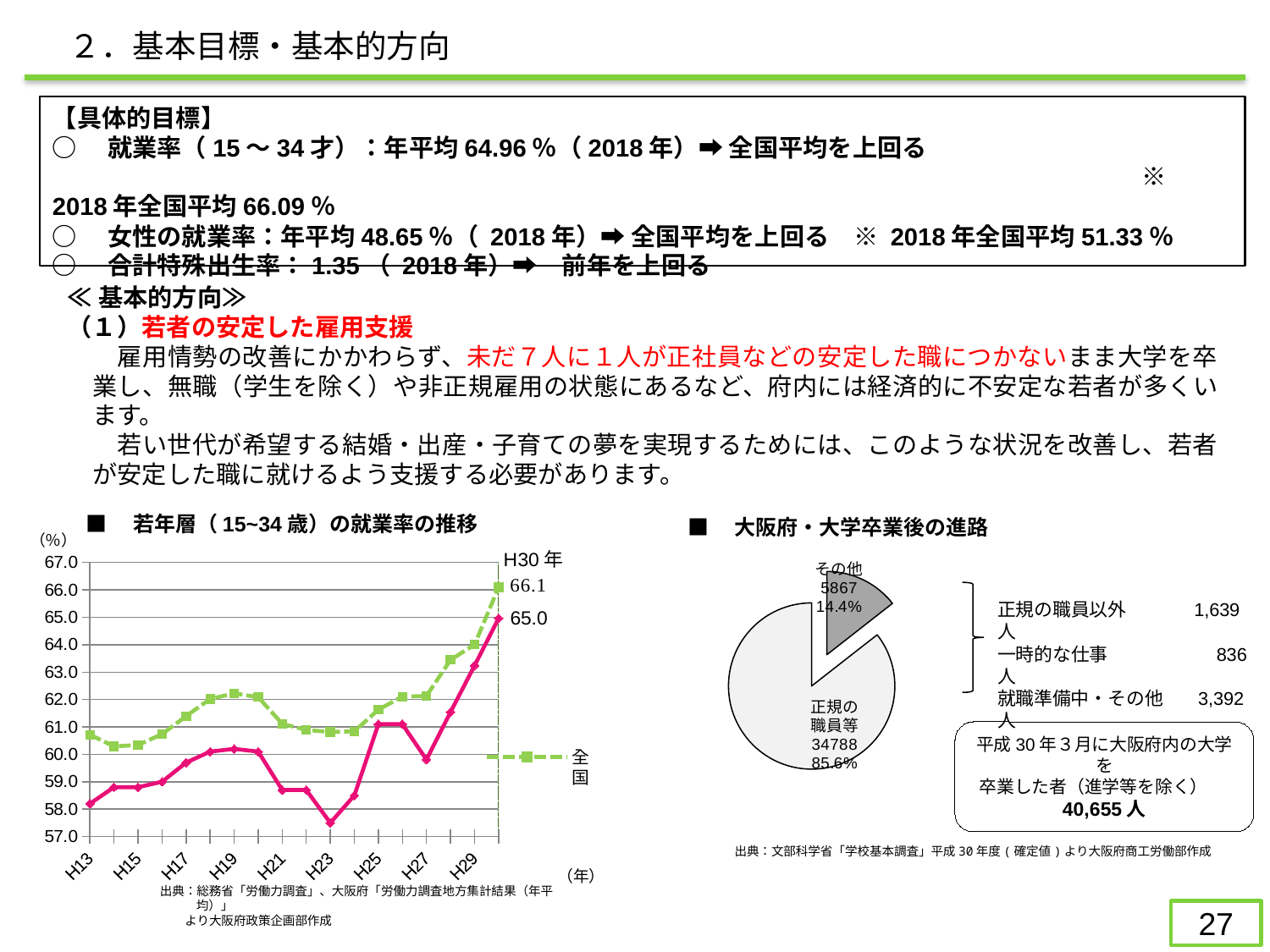

２．基本目標・基本的方向
【具体的目標】
○　就業率（15～34才）：年平均64.96％（2018年）➡ 全国平均を上回る
　　　　　　　　　　　　　　　　　　　　　　　　　　　　　　　　　　　　　　　　　　　　※ 2018年全国平均66.09％
○　女性の就業率：年平均48.65％（ 2018年）➡ 全国平均を上回る　※ 2018年全国平均51.33％
○　合計特殊出生率：1.35（ 2018年）➡　前年を上回る
≪基本的方向≫
（１）若者の安定した雇用支援
　　雇用情勢の改善にかかわらず、未だ７人に１人が正社員などの安定した職につかないまま大学を卒業し、無職（学生を除く）や非正規雇用の状態にあるなど、府内には経済的に不安定な若者が多くいます。
　　若い世代が希望する結婚・出産・子育ての夢を実現するためには、このような状況を改善し、若者が安定した職に就けるよう支援する必要があります。
■　若年層（15~34歳）の就業率の推移

### Chart

| Category |  |
|---|---|
| その他 | 5867.0 |
| 正規の職員等 | 34788.0 |
■　大阪府・大学卒業後の進路

### Chart

| Category | 全国 | 大阪 |
|---|---|---|
| H13 | 60.718390804597696 | 58.2 |
| H14 | 60.29197080291971 | 58.8 |
| H15 | 60.33767772511849 | 58.8 |
| H16 | 60.74118710454957 | 59.0 |
| H17 | 61.394348894348894 | 59.7 |
| H18 | 62.021343377275585 | 60.1 |
| H19 | 62.224383916990924 | 60.2 |
| H20 | 62.08846025939475 | 60.1 |
| H21 | 61.11300785250939 | 58.7 |
| H22 | 60.889355742296914 | 58.7 |
| H23 | 60.81661891117478 | 57.5 |
| H24 | 60.84095063985375 | 58.5 |
| H25 | 61.63007071082992 | 61.1 |
| H26 | 62.108046845485454 | 61.1 |
| H27 | 62.127008416220356 | 59.80911983032874 |
| H28 | 63.446676970633696 | 61.54255319148936 |
| H29 | 64.00467471756915 | 63.236870310825296 |
| H30 | 66.09037328094303 | 64.96232508073197 |
正規の職員以外　　　  1,639人
一時的な仕事　　 　　  　836人
就職準備中・その他　   3,392人
平成30年３月に大阪府内の大学を
卒業した者（進学等を除く）　40,655人
出典：文部科学省「学校基本調査」平成30年度(確定値)より大阪府商工労働部作成
（年）
出典：総務省「労働力調査」、大阪府「労働力調査地方集計結果（年平均）」
        より大阪府政策企画部作成
27